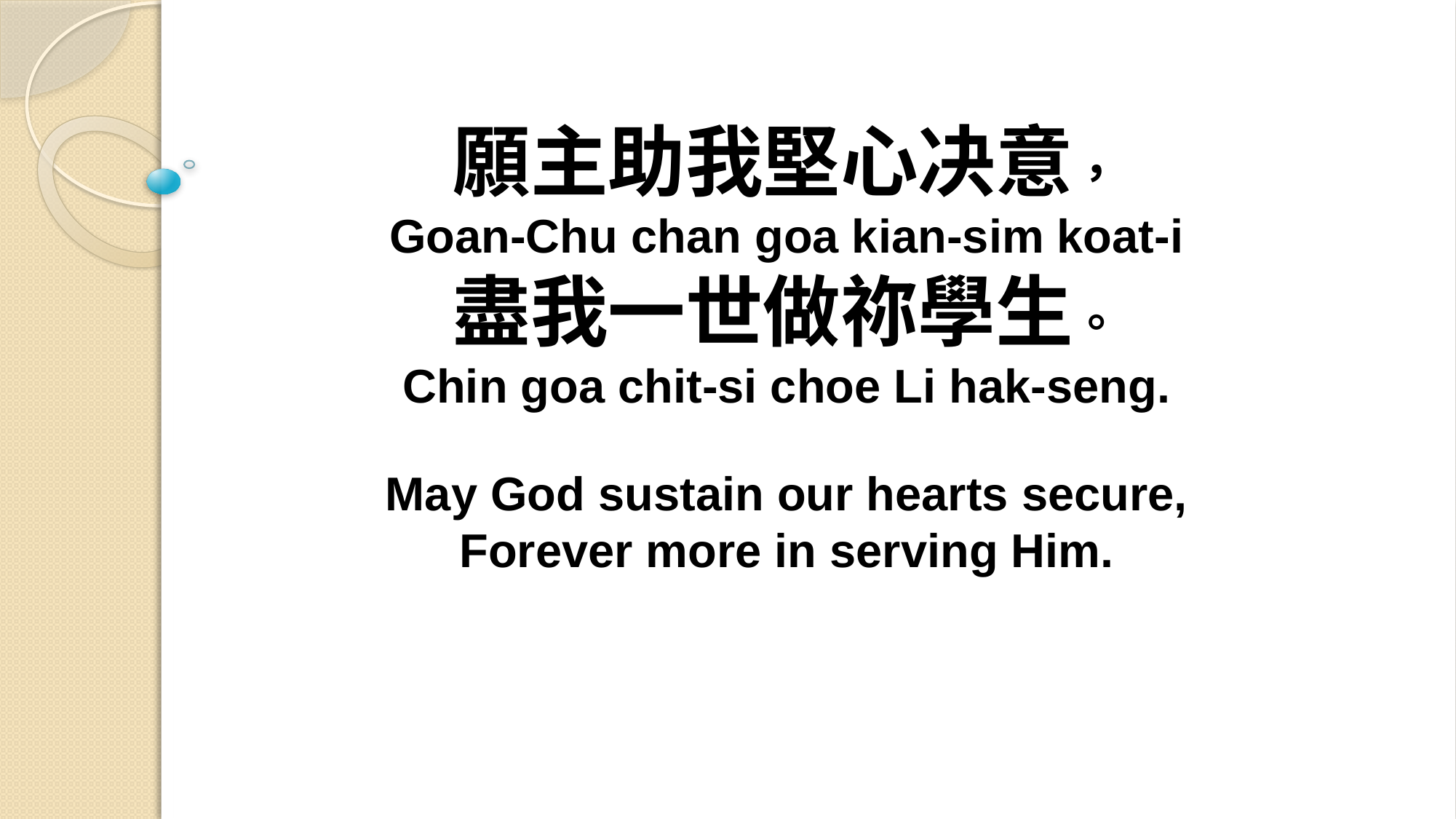

# 願主助我堅心决意， Goan-Chu chan goa kian-sim koat-i 盡我一世做祢學生。 Chin goa chit-si choe Li hak-seng. May God sustain our hearts secure, Forever more in serving Him.